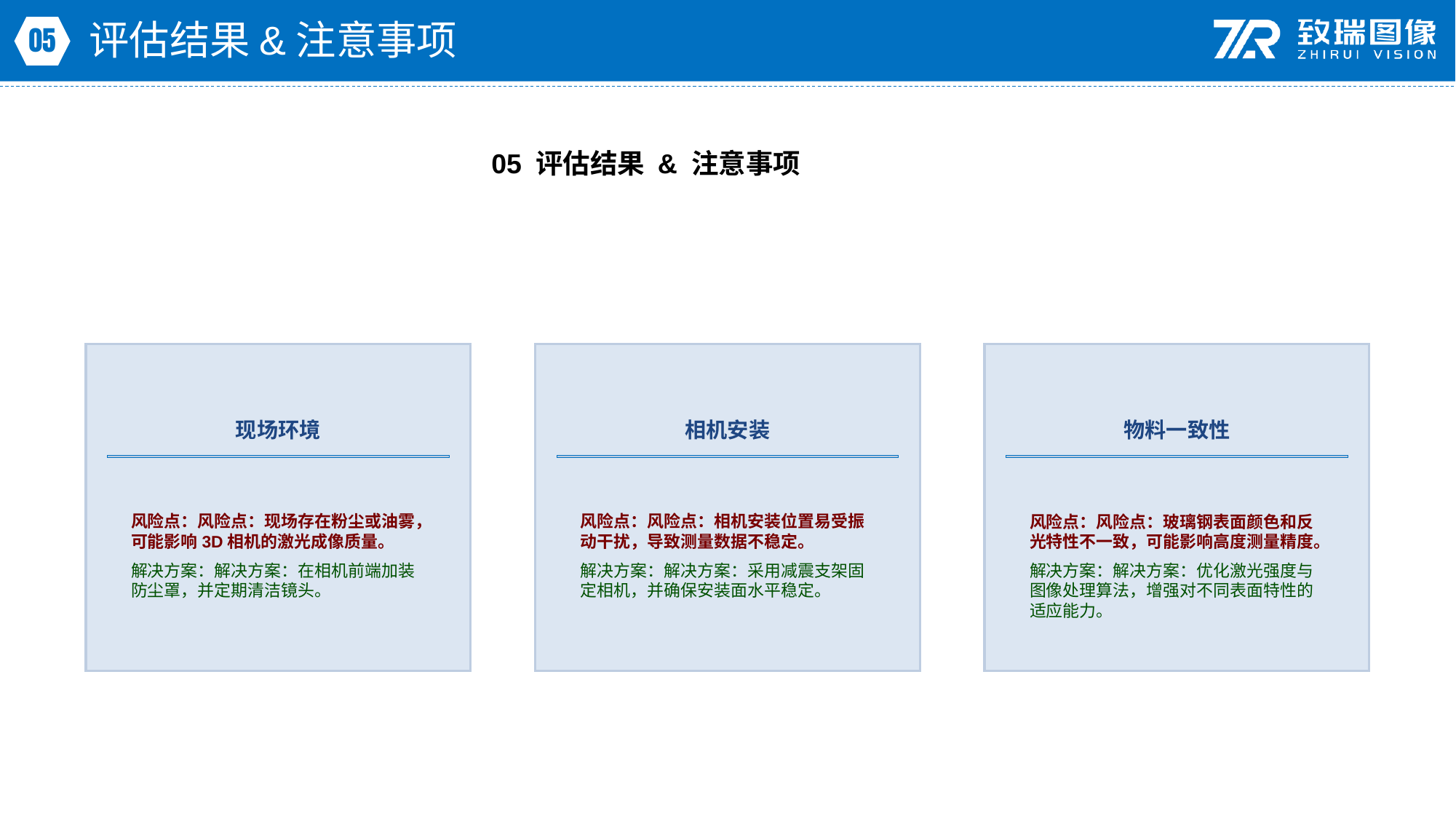

评估结果&注意事项
05

05 评估结果 & 注意事项

现场环境

相机安装

物料一致性

风险点：风险点：现场存在粉尘或油雾，可能影响3D相机的激光成像质量。
解决方案：解决方案：在相机前端加装防尘罩，并定期清洁镜头。

风险点：风险点：相机安装位置易受振动干扰，导致测量数据不稳定。
解决方案：解决方案：采用减震支架固定相机，并确保安装面水平稳定。

风险点：风险点：玻璃钢表面颜色和反光特性不一致，可能影响高度测量精度。
解决方案：解决方案：优化激光强度与图像处理算法，增强对不同表面特性的适应能力。